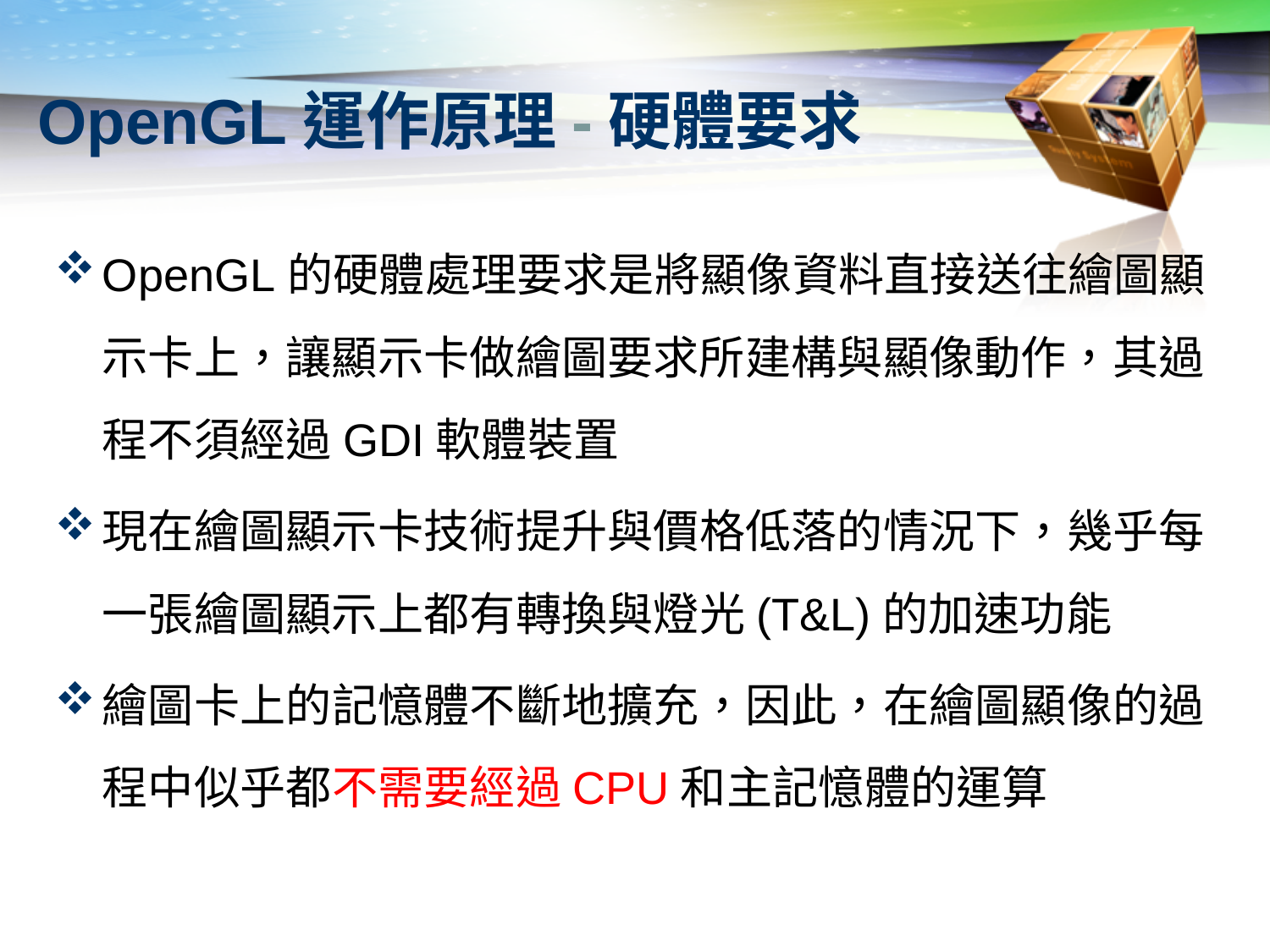

# OpenGL運作原理-硬體要求
OpenGL的硬體處理要求是將顯像資料直接送往繪圖顯示卡上，讓顯示卡做繪圖要求所建構與顯像動作，其過程不須經過GDI軟體裝置
現在繪圖顯示卡技術提升與價格低落的情況下，幾乎每一張繪圖顯示上都有轉換與燈光(T&L)的加速功能
繪圖卡上的記憶體不斷地擴充，因此，在繪圖顯像的過程中似乎都不需要經過CPU和主記憶體的運算